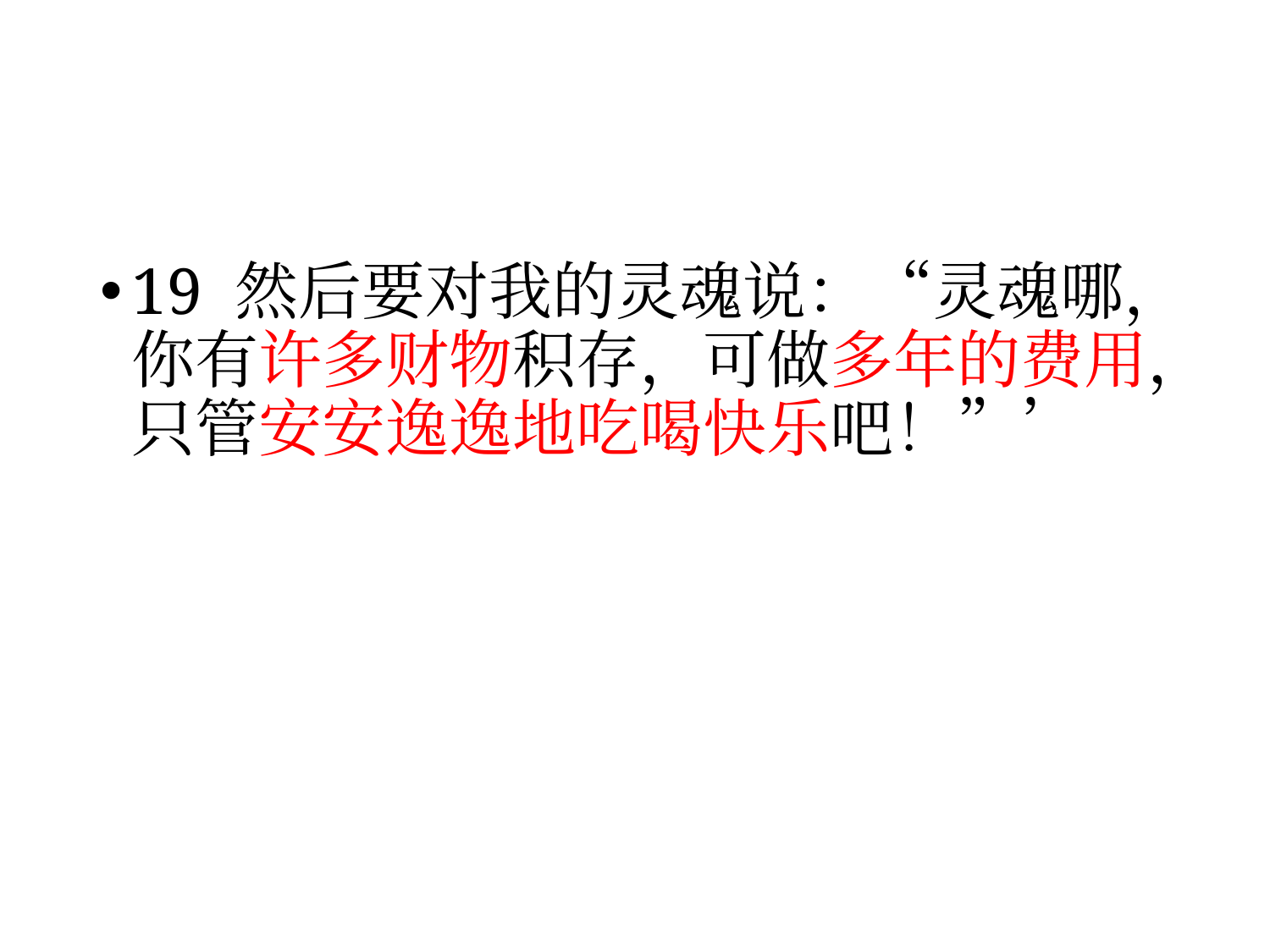

#
19 然后要对我的灵魂说：“灵魂哪，你有许多财物积存，可做多年的费用，只管安安逸逸地吃喝快乐吧！”’